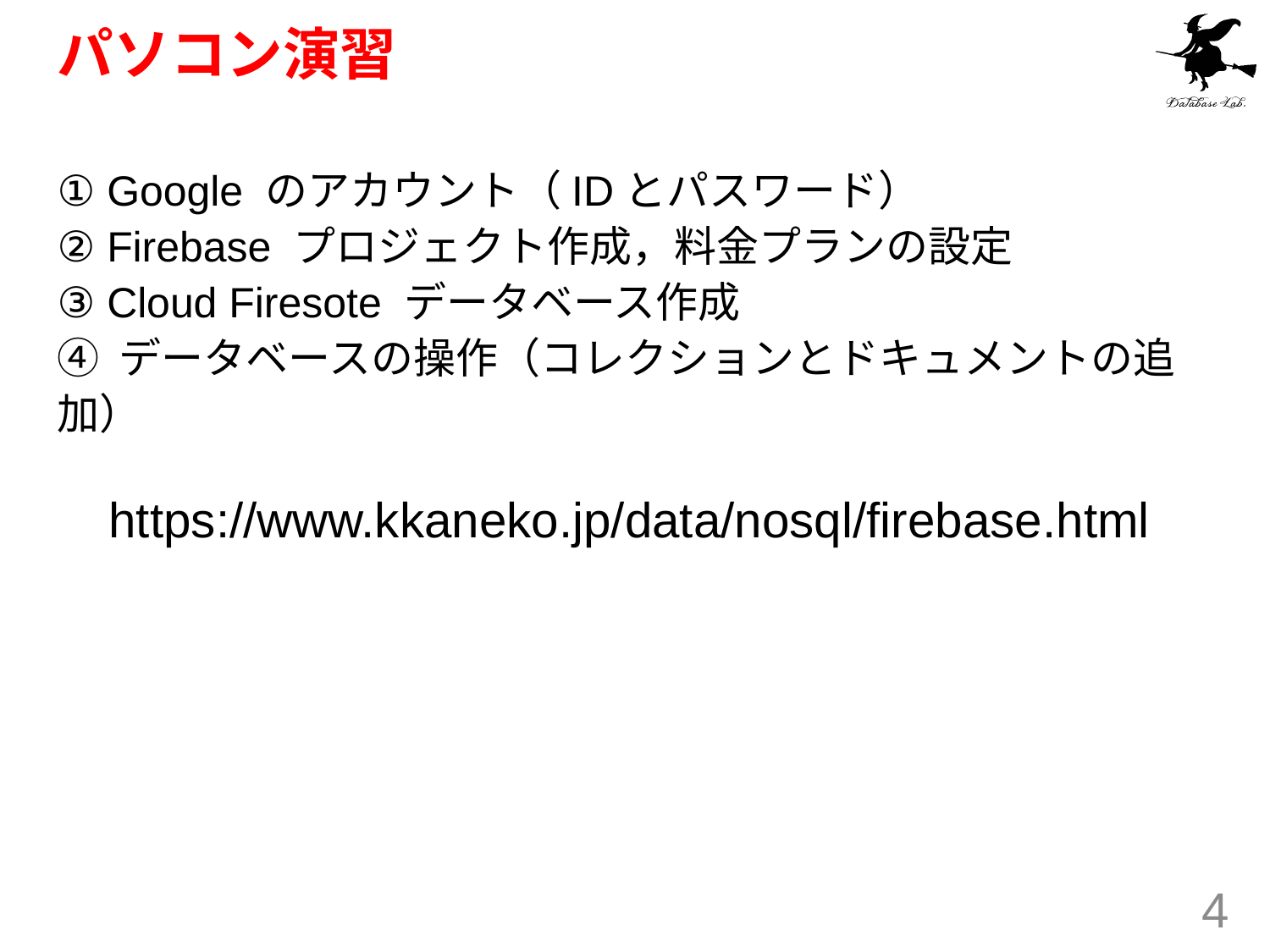

# パソコン演習
① Google のアカウント（IDとパスワード）
② Firebase プロジェクト作成，料金プランの設定
③ Cloud Firesote データベース作成
④ データベースの操作（コレクションとドキュメントの追加）

https://www.kkaneko.jp/data/nosql/firebase.html

4